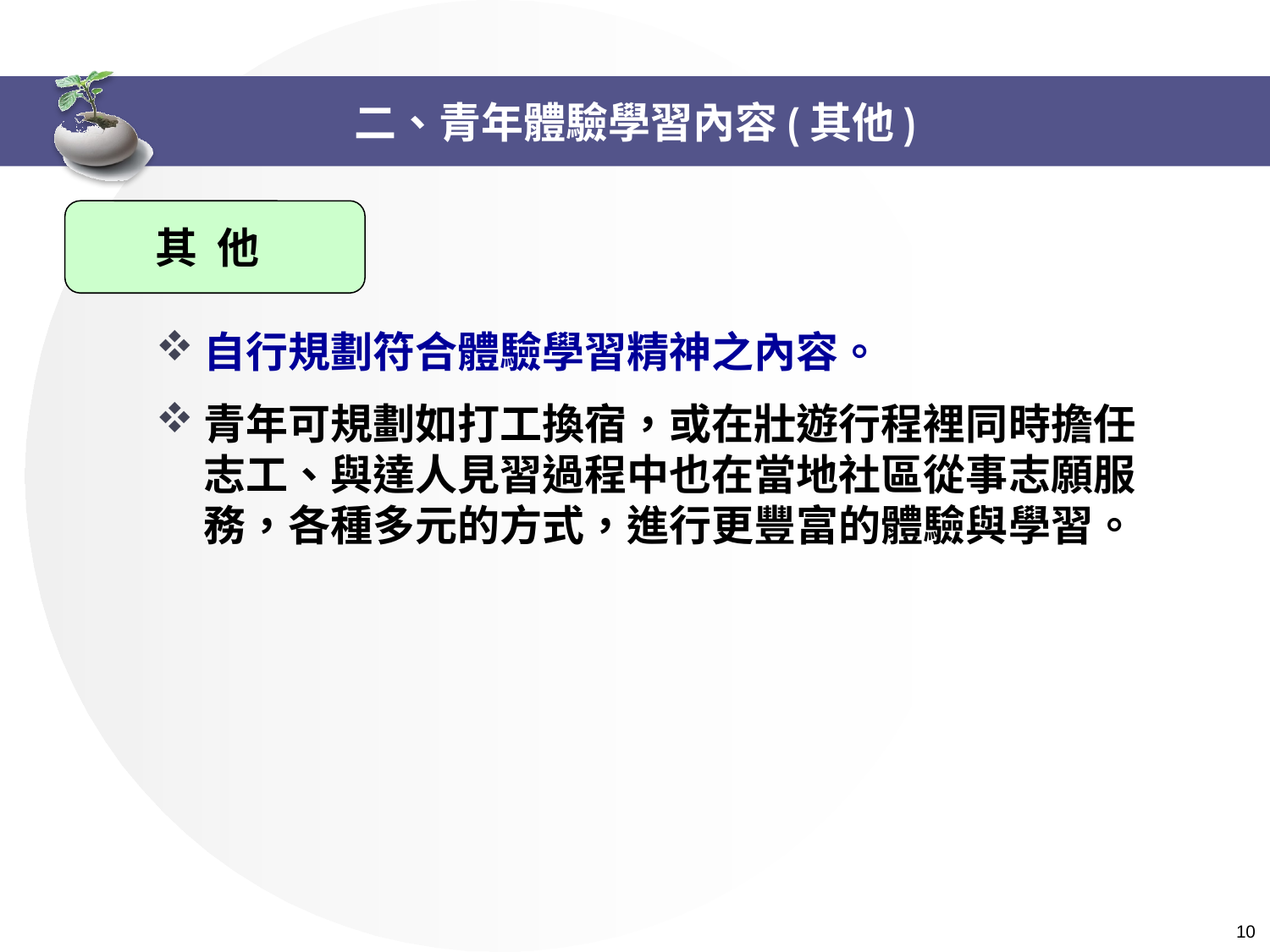

# 二、青年體驗學習內容(其他)

其  他

自行規劃符合體驗學習精神之內容。
青年可規劃如打工換宿，或在壯遊行程裡同時擔任志工、與達人見習過程中也在當地社區從事志願服務，各種多元的方式，進行更豐富的體驗與學習。

              10